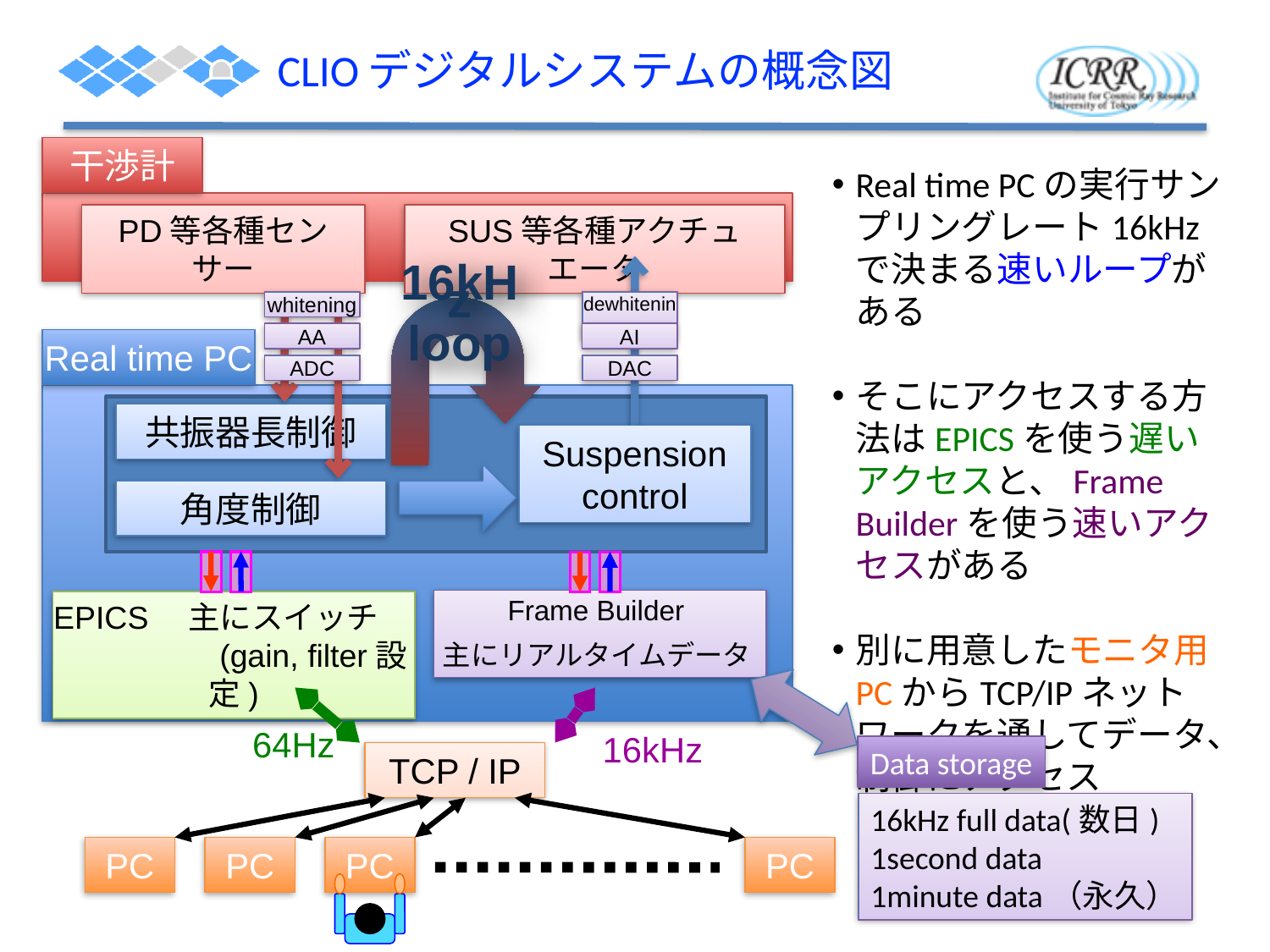

# CLIOデジタルシステムの概念図
干渉計
Real time PCの実行サンプリングレート16kHzで決まる速いループがある

そこにアクセスする方法はEPICSを使う遅いアクセスと、Frame Builderを使う速いアクセスがある

別に用意したモニタ用PCからTCP/IPネットワークを通してデータ、制御にアクセス

PD等各種センサー
SUS等各種アクチュエータ
16kHz
loop
whitening
dewhitening

AA
AI
Real time PC
ADC
DAC

共振器長制御
Suspension control

角度制御

Frame Builder
主にリアルタイムデータ
EPICS　主にスイッチ                           (gain, filter設定)

64Hz
16kHz
Data storage
TCP / IP
16kHz full data(数日)
1second data
1minute data（永久）

PC
PC
PC
PC

3